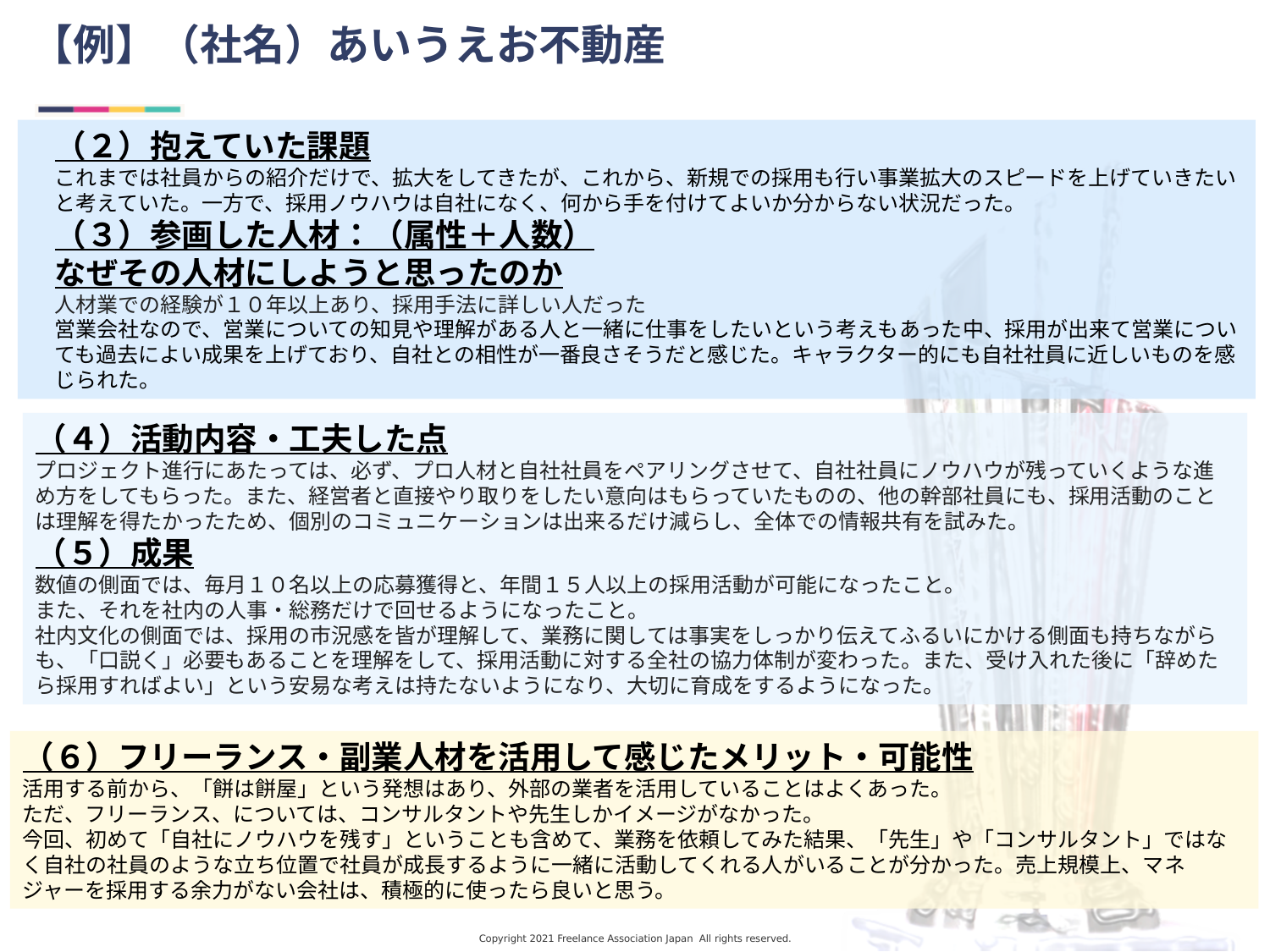

【例】（社名）あいうえお不動産
（２）抱えていた課題
これまでは社員からの紹介だけで、拡大をしてきたが、これから、新規での採用も行い事業拡大のスピードを上げていきたいと考えていた。一方で、採用ノウハウは自社になく、何から手を付けてよいか分からない状況だった。
（３）参画した人材：（属性＋人数）
なぜその人材にしようと思ったのか
人材業での経験が１０年以上あり、採用手法に詳しい人だった
営業会社なので、営業についての知見や理解がある人と一緒に仕事をしたいという考えもあった中、採用が出来て営業についても過去によい成果を上げており、自社との相性が一番良さそうだと感じた。キャラクター的にも自社社員に近しいものを感じられた。
（４）活動内容・工夫した点
プロジェクト進行にあたっては、必ず、プロ人材と自社社員をペアリングさせて、自社社員にノウハウが残っていくような進め方をしてもらった。また、経営者と直接やり取りをしたい意向はもらっていたものの、他の幹部社員にも、採用活動のことは理解を得たかったため、個別のコミュニケーションは出来るだけ減らし、全体での情報共有を試みた。
（５）成果
数値の側面では、毎月１０名以上の応募獲得と、年間１５人以上の採用活動が可能になったこと。
また、それを社内の人事・総務だけで回せるようになったこと。
社内文化の側面では、採用の市況感を皆が理解して、業務に関しては事実をしっかり伝えてふるいにかける側面も持ちながらも、「口説く」必要もあることを理解をして、採用活動に対する全社の協力体制が変わった。また、受け入れた後に「辞めたら採用すればよい」という安易な考えは持たないようになり、大切に育成をするようになった。
（６）フリーランス・副業人材を活用して感じたメリット・可能性
活用する前から、「餅は餅屋」という発想はあり、外部の業者を活用していることはよくあった。
ただ、フリーランス、については、コンサルタントや先生しかイメージがなかった。
今回、初めて「自社にノウハウを残す」ということも含めて、業務を依頼してみた結果、「先生」や「コンサルタント」ではなく自社の社員のような立ち位置で社員が成長するように一緒に活動してくれる人がいることが分かった。売上規模上、マネジャーを採用する余力がない会社は、積極的に使ったら良いと思う。